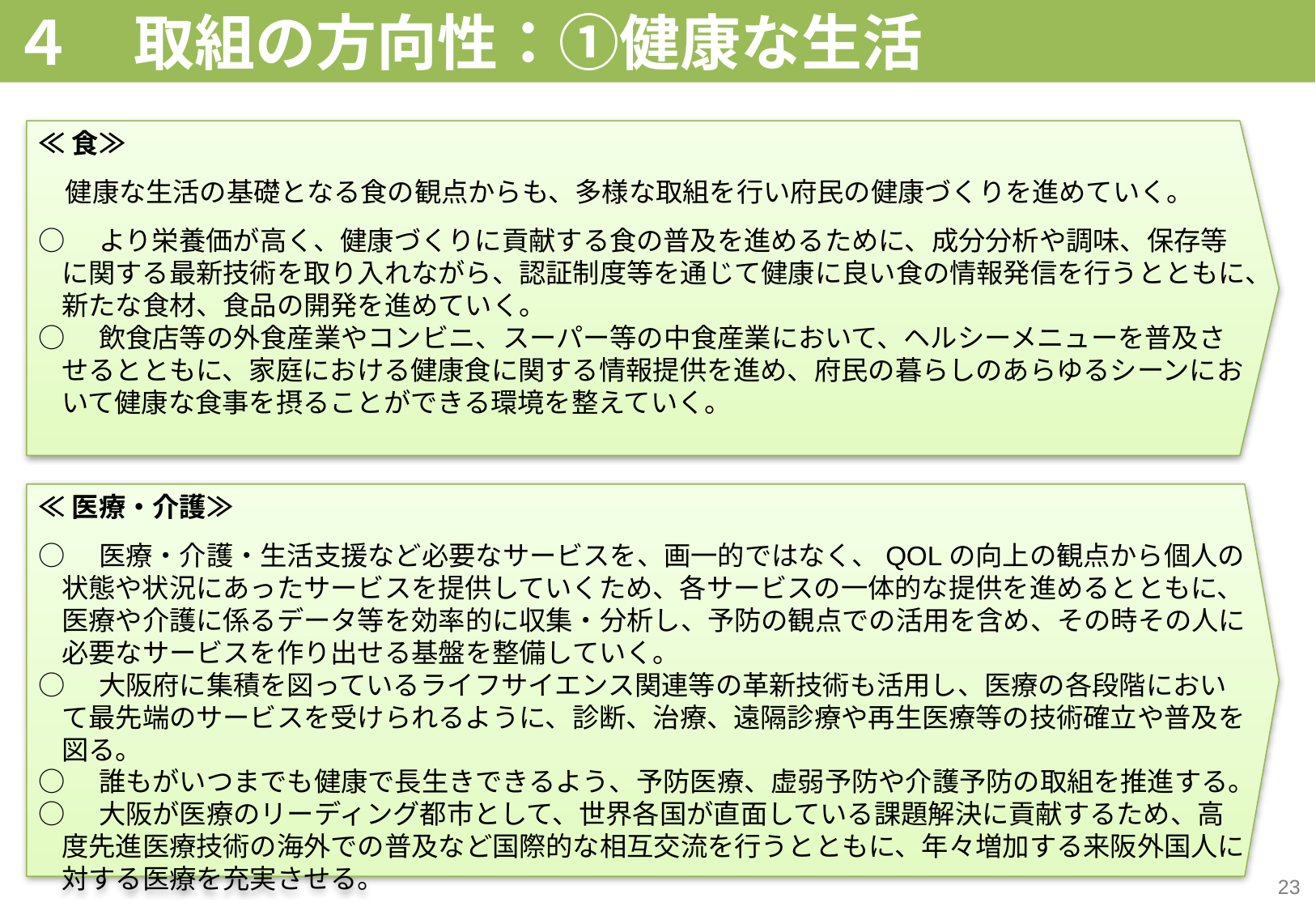

# ４　取組の方向性：①健康な生活
≪食≫

　健康な生活の基礎となる食の観点からも、多様な取組を行い府民の健康づくりを進めていく。

○　より栄養価が高く、健康づくりに貢献する食の普及を進めるために、成分分析や調味、保存等に関する最新技術を取り入れながら、認証制度等を通じて健康に良い食の情報発信を行うとともに、新たな食材、食品の開発を進めていく。
○　飲食店等の外食産業やコンビニ、スーパー等の中食産業において、ヘルシーメニューを普及させるとともに、家庭における健康食に関する情報提供を進め、府民の暮らしのあらゆるシーンにおいて健康な食事を摂ることができる環境を整えていく。
≪医療・介護≫

○　医療・介護・生活支援など必要なサービスを、画一的ではなく、QOLの向上の観点から個人の状態や状況にあったサービスを提供していくため、各サービスの一体的な提供を進めるとともに、医療や介護に係るデータ等を効率的に収集・分析し、予防の観点での活用を含め、その時その人に必要なサービスを作り出せる基盤を整備していく。
○　大阪府に集積を図っているライフサイエンス関連等の革新技術も活用し、医療の各段階において最先端のサービスを受けられるように、診断、治療、遠隔診療や再生医療等の技術確立や普及を図る。
○　誰もがいつまでも健康で長生きできるよう、予防医療、虚弱予防や介護予防の取組を推進する。
○　大阪が医療のリーディング都市として、世界各国が直面している課題解決に貢献するため、高度先進医療技術の海外での普及など国際的な相互交流を行うとともに、年々増加する来阪外国人に対する医療を充実させる。
23